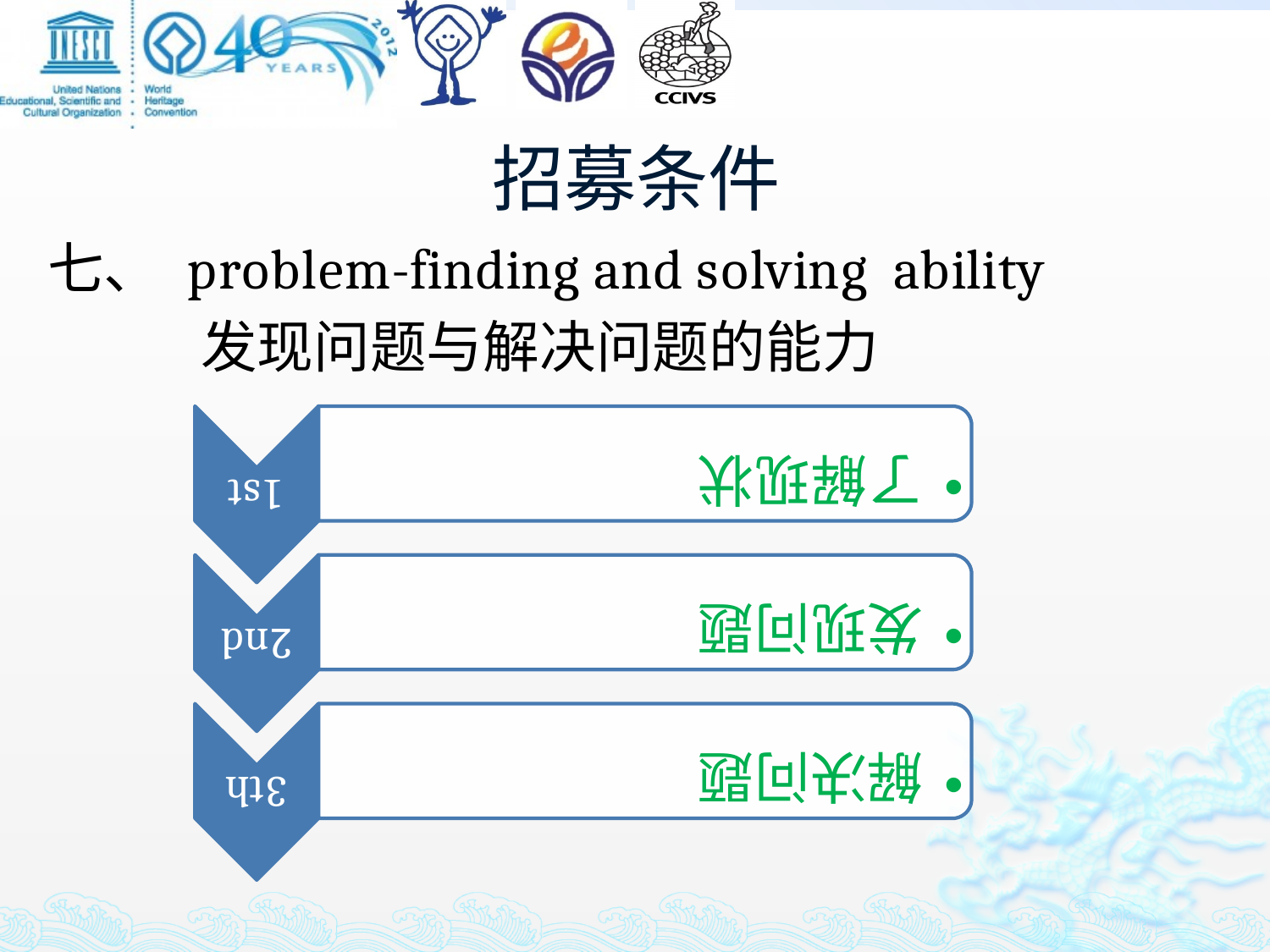

# 招募条件
七、 problem-finding and solving  ability
           发现问题与解决问题的能力

1st
了解现状
2nd
发现问题
3th
解决问题